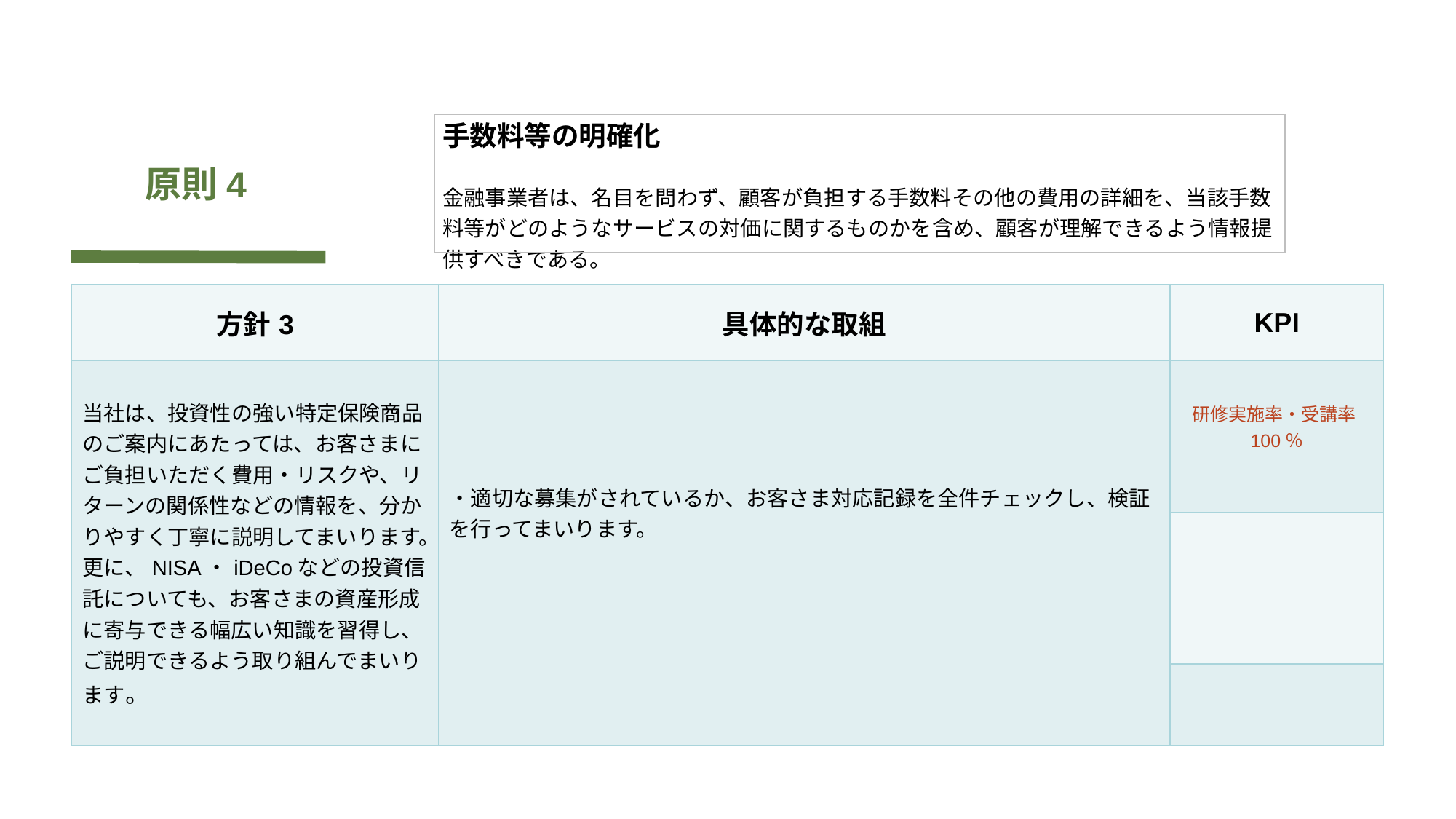

| 手数料等の明確化 金融事業者は、名目を問わず、顧客が負担する手数料その他の費用の詳細を、当該手数料等がどのようなサービスの対価に関するものかを含め、顧客が理解できるよう情報提供すべきである。 |
| --- |
原則4
| 方針3 | 具体的な取組 | KPI |
| --- | --- | --- |
| 当社は、投資性の強い特定保険商品のご案内にあたっては、お客さまにご負担いただく費用・リスクや、リターンの関係性などの情報を、分かりやすく丁寧に説明してまいります。更に、NISA・iDeCoなどの投資信託についても、お客さまの資産形成に寄与できる幅広い知識を習得し、ご説明できるよう取り組んでまいります。 | ・適切な募集がされているか、お客さま対応記録を全件チェックし、検証を行ってまいります。 | 研修実施率・受講率100％ |
|  |  |  |
|  |  |  |